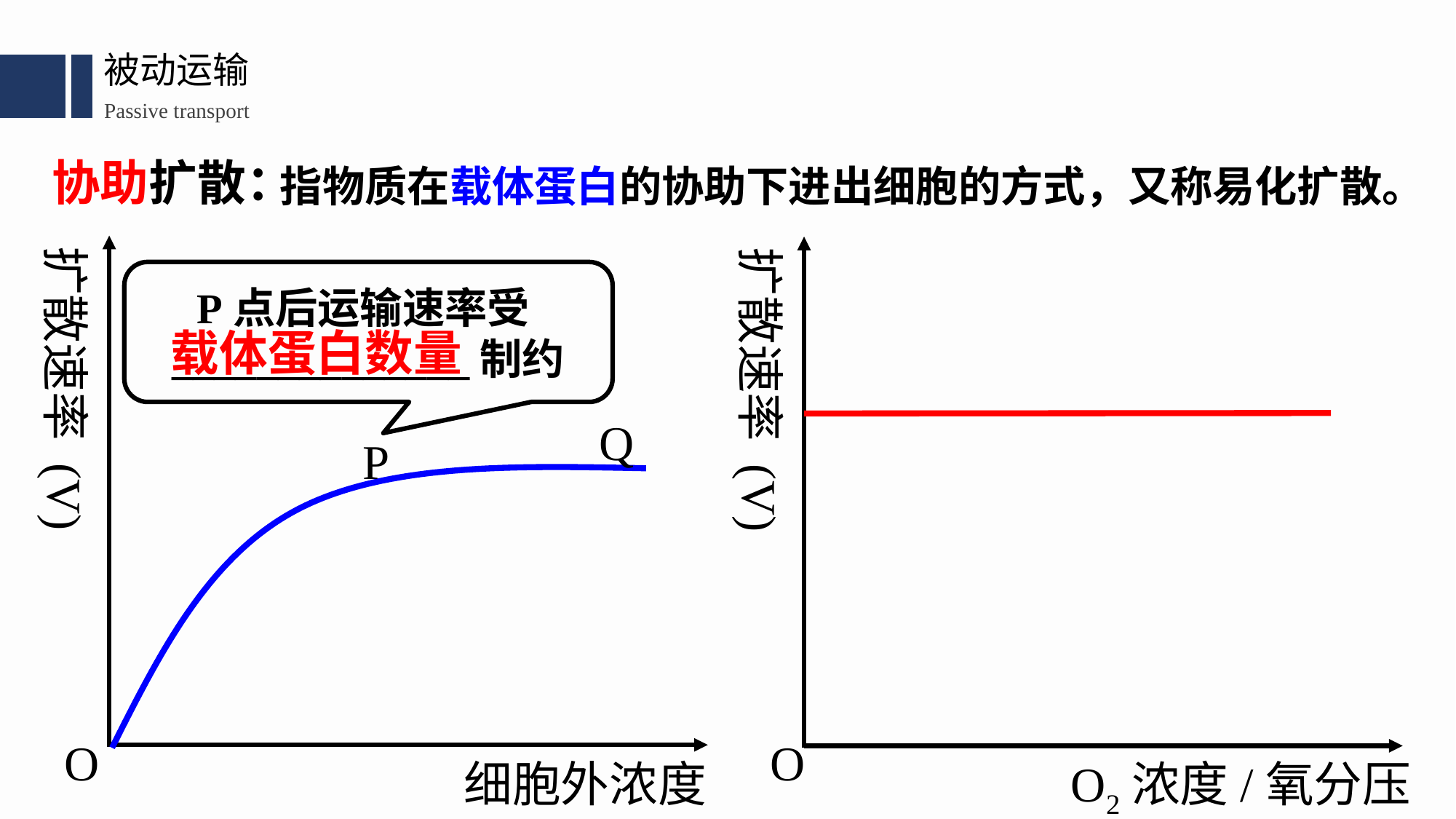

被动运输
Passive transport

协助扩散：
指物质在载体蛋白的协助下进出细胞的方式，又称易化扩散。
扩散速率 (V)
细胞外浓度
扩散速率 (V)
O2浓度/氧分压
P点后运输速率受______________制约
载体蛋白数量
Q
P

O
O